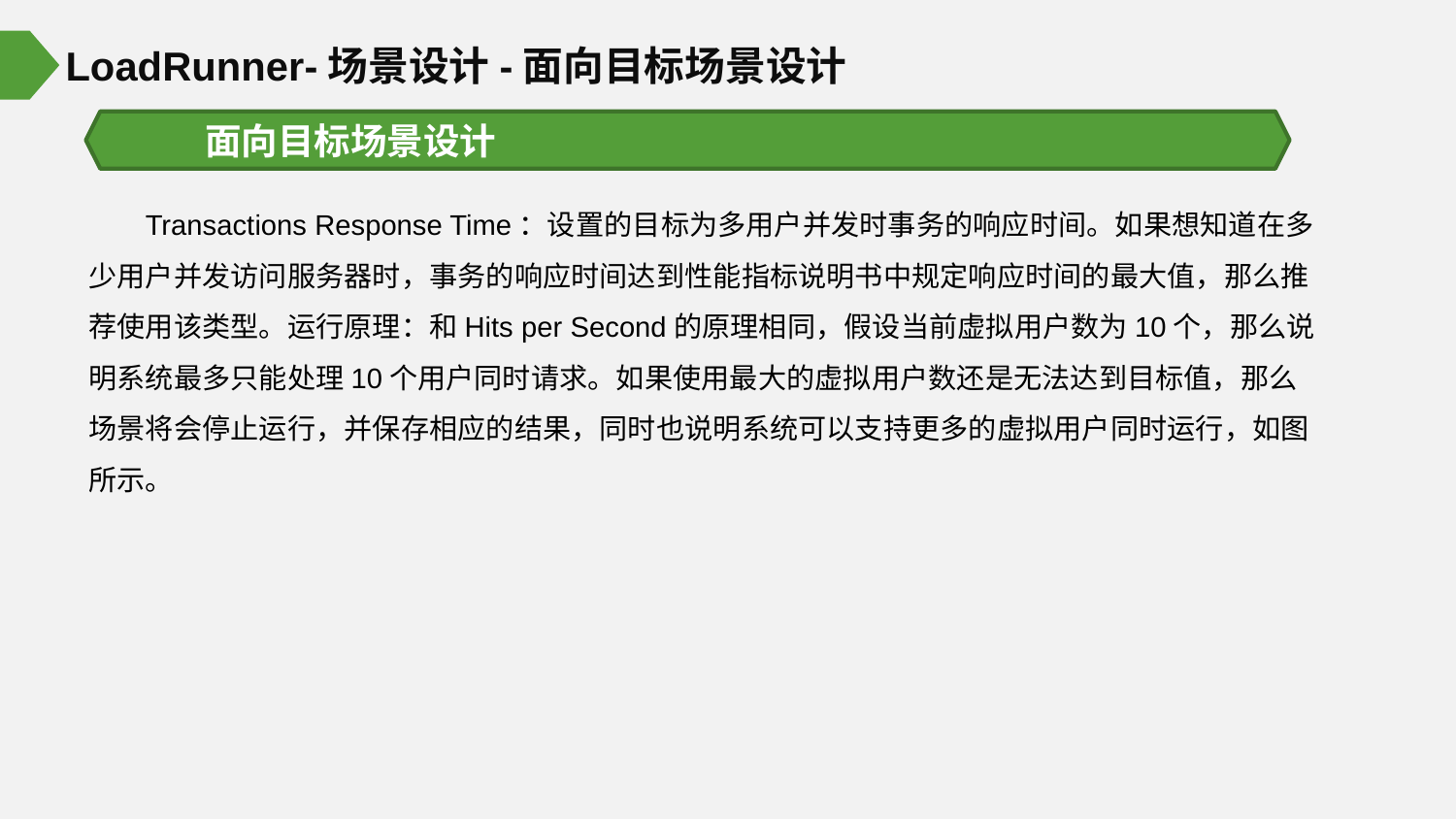

LoadRunner-场景设计-面向目标场景设计
面向目标场景设计
Transactions Response Time：设置的目标为多用户并发时事务的响应时间。如果想知道在多少用户并发访问服务器时，事务的响应时间达到性能指标说明书中规定响应时间的最大值，那么推荐使用该类型。运行原理：和Hits per Second的原理相同，假设当前虚拟用户数为10个，那么说明系统最多只能处理10个用户同时请求。如果使用最大的虚拟用户数还是无法达到目标值，那么场景将会停止运行，并保存相应的结果，同时也说明系统可以支持更多的虚拟用户同时运行，如图所示。